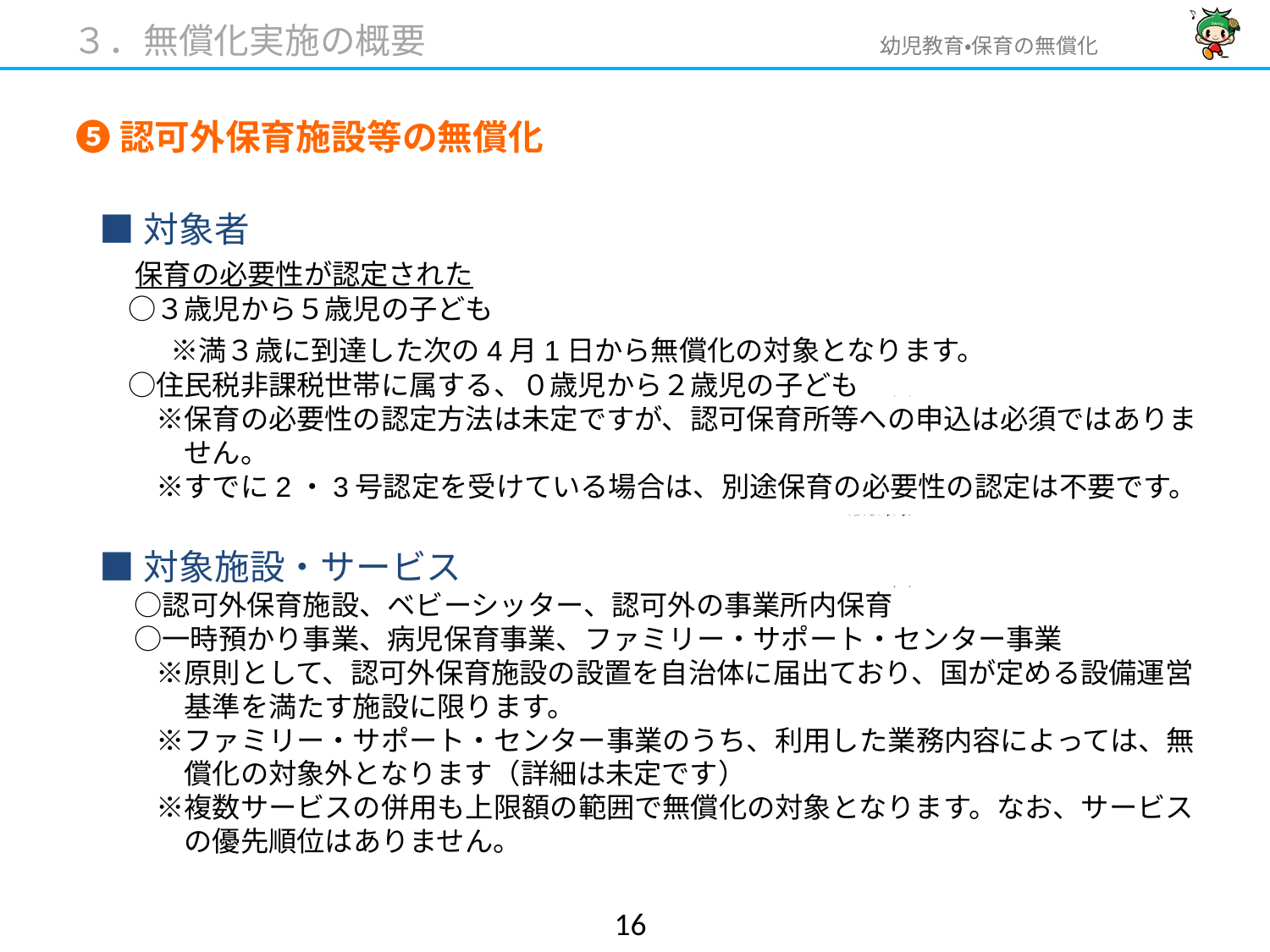

３．無償化実施の概要

# ❺認可外保育施設等の無償化
■対象者
　保育の必要性が認定された
　○３歳児から５歳児の子ども
　　※満３歳に到達した次の4月1日から無償化の対象となります。
　○住民税非課税世帯に属する、０歳児から２歳児の子ども
　　※保育の必要性の認定方法は未定ですが、認可保育所等への申込は必須ではありま
　　　せん。
　　※すでに2・3号認定を受けている場合は、別途保育の必要性の認定は不要です。

■対象施設・サービス
　 ○認可外保育施設、ベビーシッター、認可外の事業所内保育
　 ○一時預かり事業、病児保育事業、ファミリー・サポート・センター事業
　　※原則として、認可外保育施設の設置を自治体に届出ており、国が定める設備運営
　　　基準を満たす施設に限ります。
　　※ファミリー・サポート・センター事業のうち、利用した業務内容によっては、無
　　　償化の対象外となります（詳細は未定です）
　　※複数サービスの併用も上限額の範囲で無償化の対象となります。なお、サービス
　　　の優先順位はありません。

16